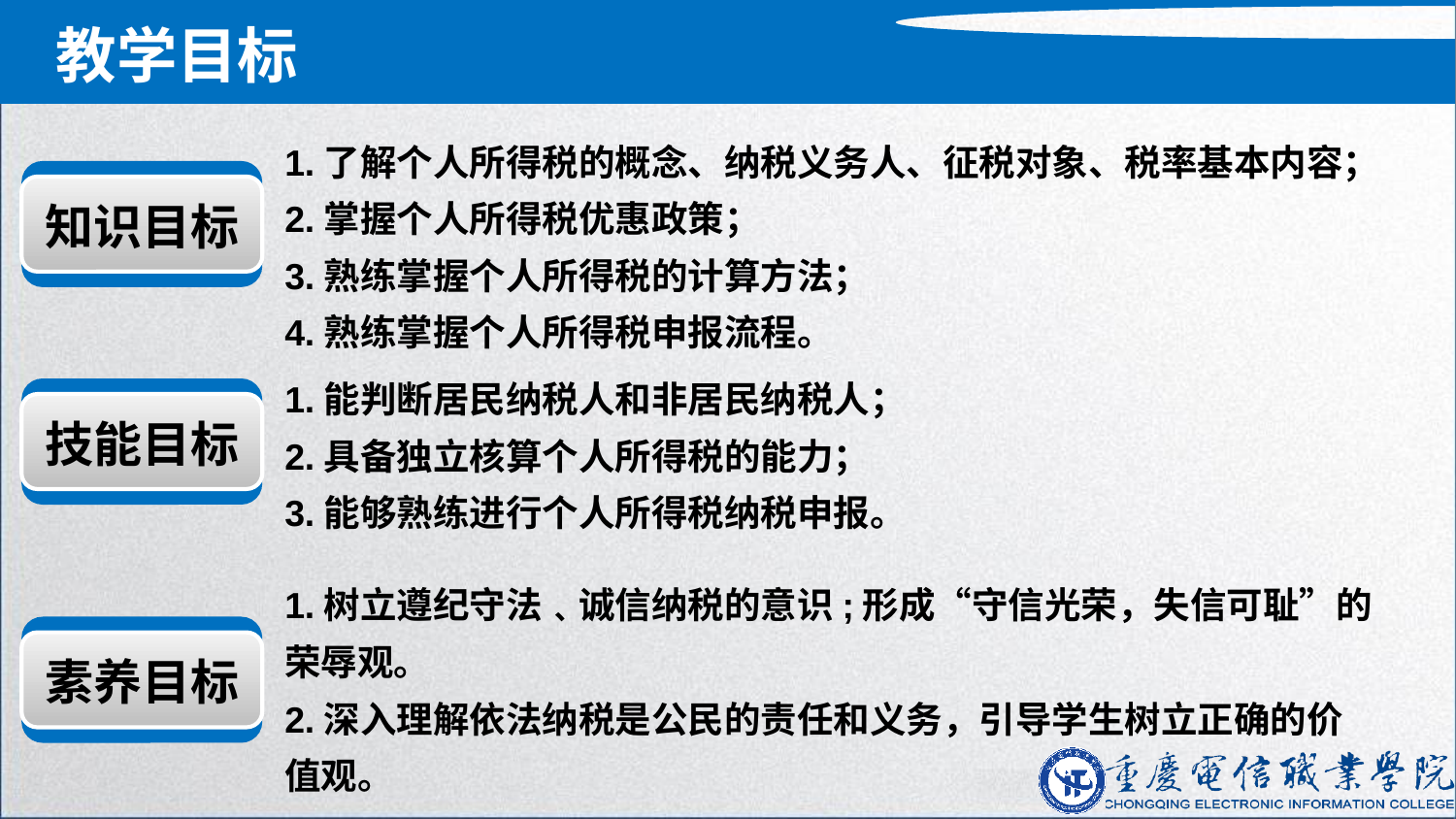

教学目标
1.了解个人所得税的概念、纳税义务人、征税对象、税率基本内容；
2.掌握个人所得税优惠政策；
3.熟练掌握个人所得税的计算方法；
4.熟练掌握个人所得税申报流程。
zzzzzzzzz

知识目标
1.能判断居民纳税人和非居民纳税人；
2.具备独立核算个人所得税的能力；
3.能够熟练进行个人所得税纳税申报。
zzzzzzzzz

技能目标
1.树立遵纪守法﹑诚信纳税的意识;形成“守信光荣，失信可耻”的荣辱观。
2.深入理解依法纳税是公民的责任和义务，引导学生树立正确的价值观。
zzzzzzzzz

素养目标